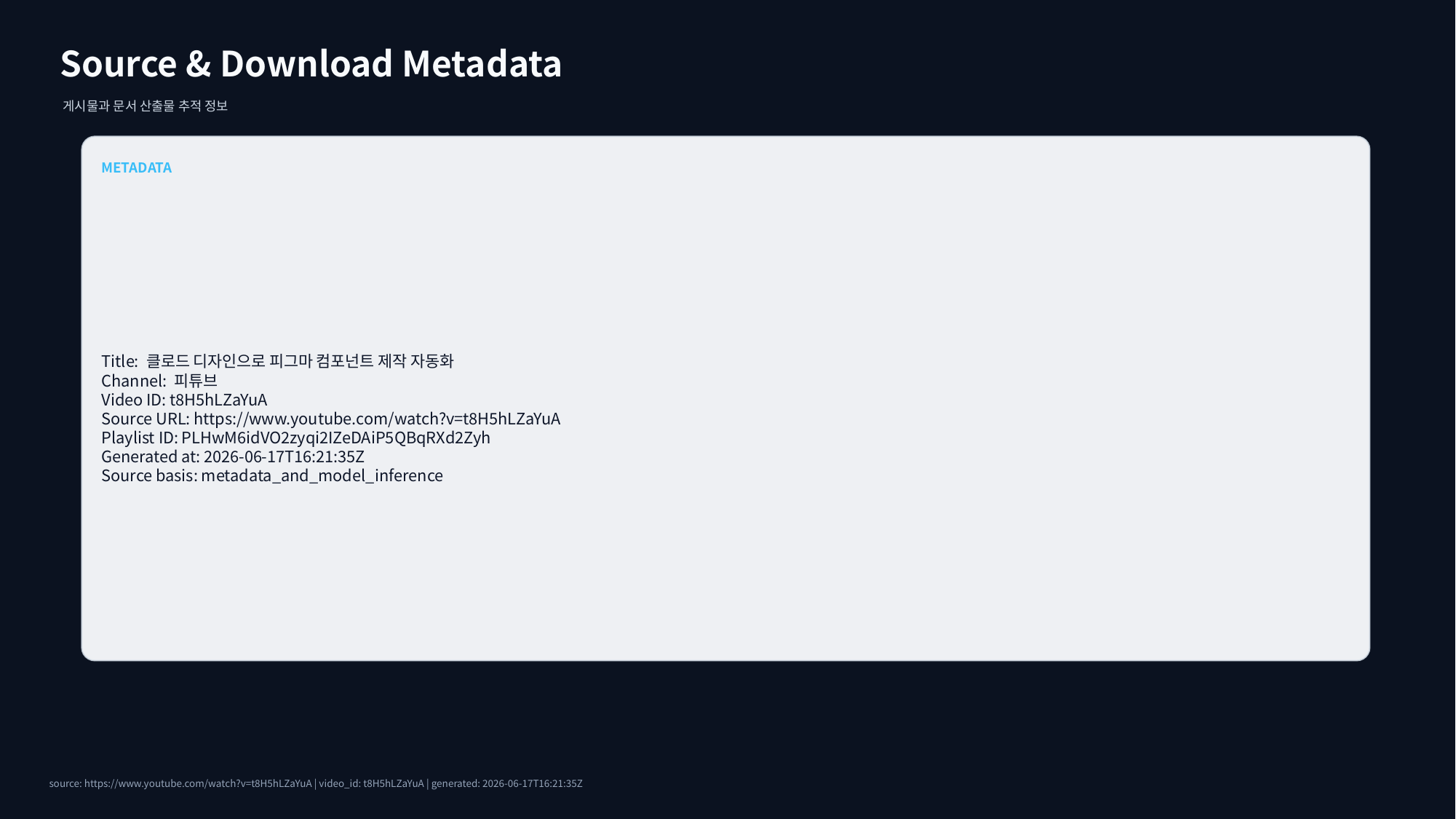

Source & Download Metadata
게시물과 문서 산출물 추적 정보

METADATA
Title: 클로드 디자인으로 피그마 컴포넌트 제작 자동화
Channel: 피튜브
Video ID: t8H5hLZaYuA
Source URL: https://www.youtube.com/watch?v=t8H5hLZaYuA
Playlist ID: PLHwM6idVO2zyqi2IZeDAiP5QBqRXd2Zyh
Generated at: 2026-06-17T16:21:35Z
Source basis: metadata_and_model_inference
source: https://www.youtube.com/watch?v=t8H5hLZaYuA | video_id: t8H5hLZaYuA | generated: 2026-06-17T16:21:35Z